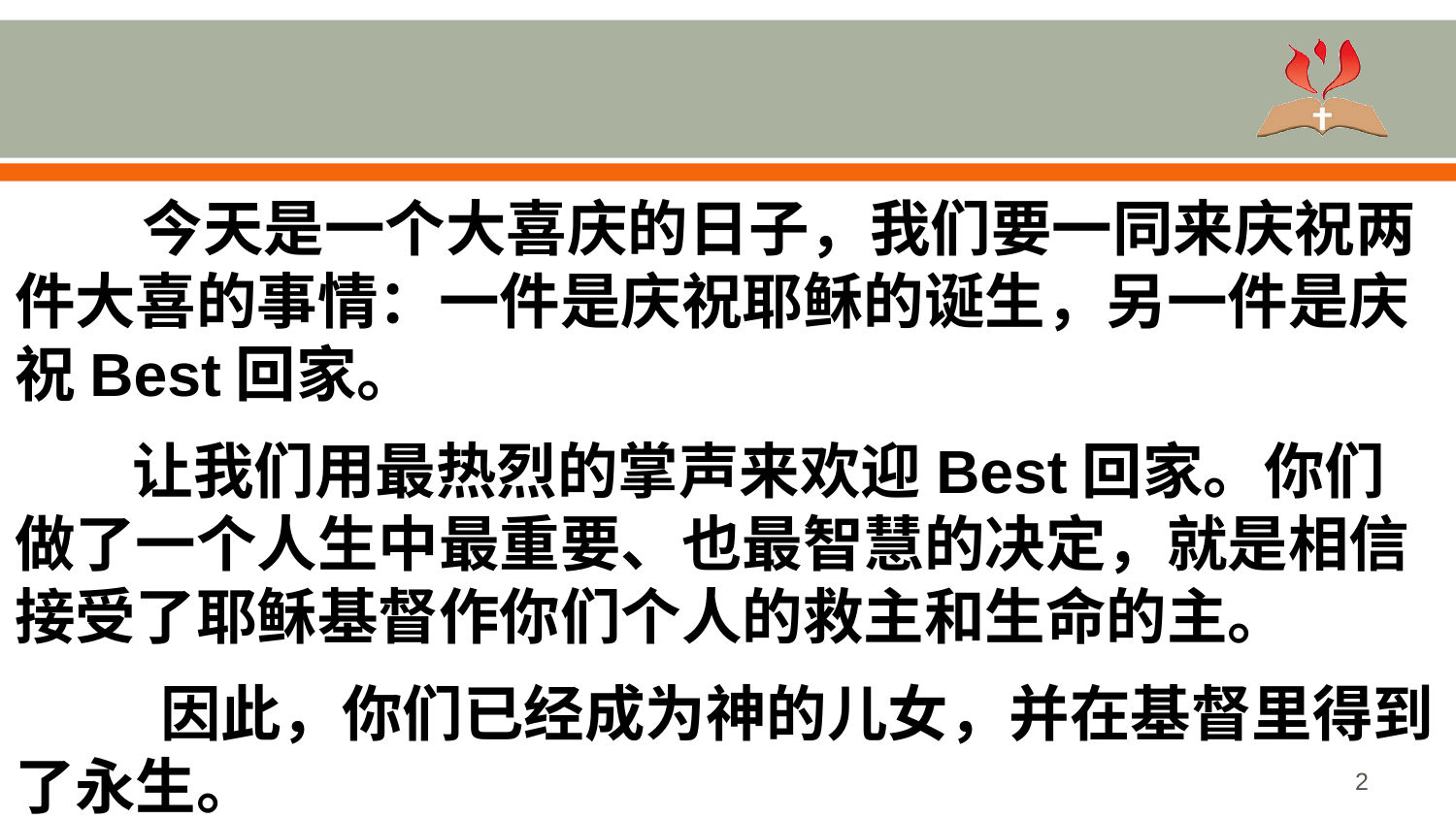

今天是一个大喜庆的日子，我们要一同来庆祝两件大喜的事情：一件是庆祝耶稣的诞生，另一件是庆祝Best回家。
让我们用最热烈的掌声来欢迎Best回家。你们做了一个人生中最重要、也最智慧的决定，就是相信接受了耶稣基督作你们个人的救主和生命的主。
	因此，你们已经成为神的儿女，并在基督里得到了永生。

2